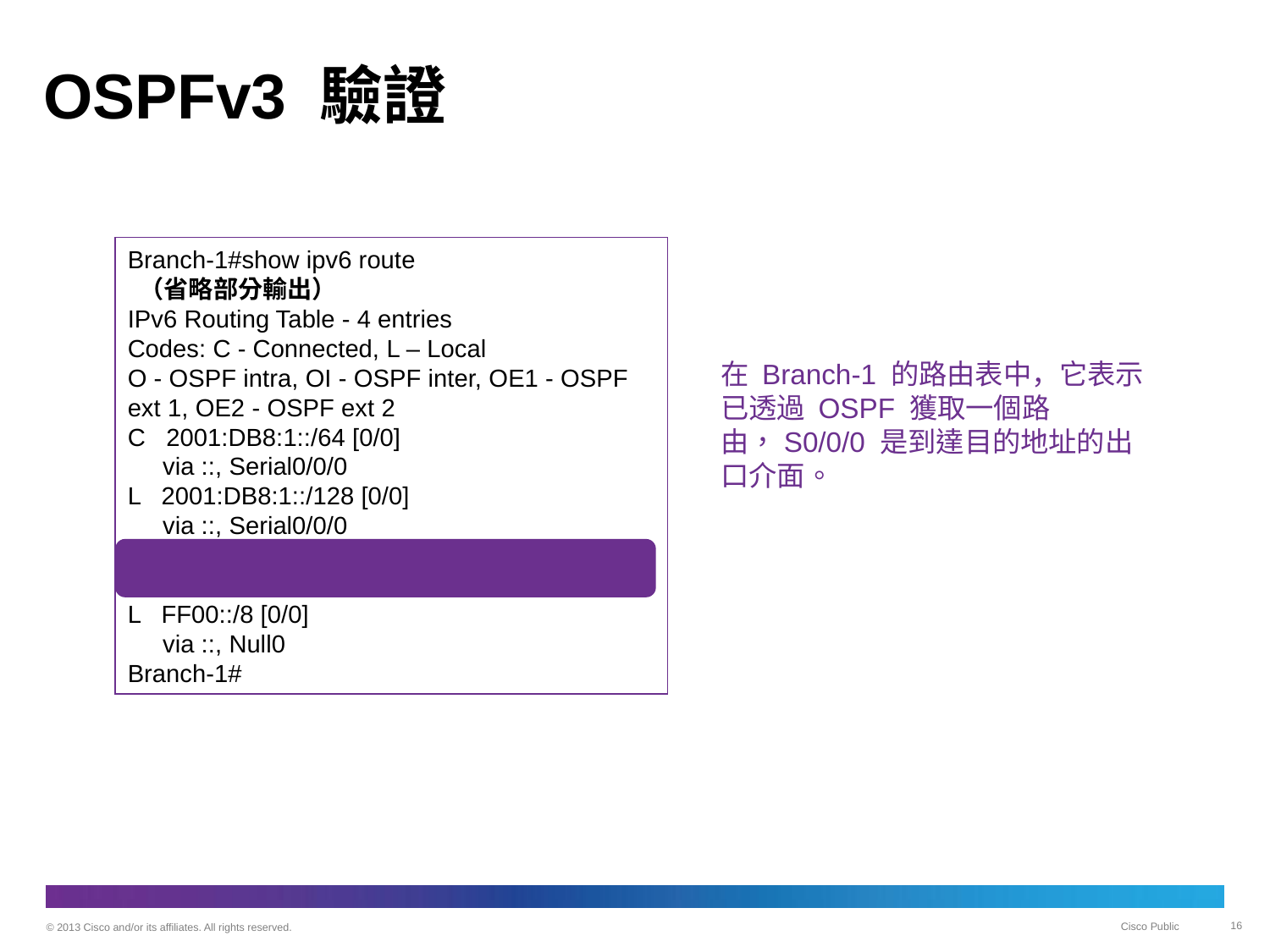

# OSPFv3 驗證

Branch-1#show ipv6 route
 （省略部分輸出）
IPv6 Routing Table - 4 entries
Codes: C - Connected, L – Local
O - OSPF intra, OI - OSPF inter, OE1 - OSPF ext 1, OE2 - OSPF ext 2
C   2001:DB8:1::/64 [0/0]
     via ::, Serial0/0/0
L   2001:DB8:1::/128 [0/0]
     via ::, Serial0/0/0
O   2001:DB8:A::/64 [110/65]
     via FE80::2E0:8FFF:FE0A:5302, Serial0/0/0
L   FF00::/8 [0/0]
     via ::, Null0
Branch-1#
在 Branch-1 的路由表中，它表示
已透過 OSPF 獲取一個路由，S0/0/0 是到達目的地址的出口介面。